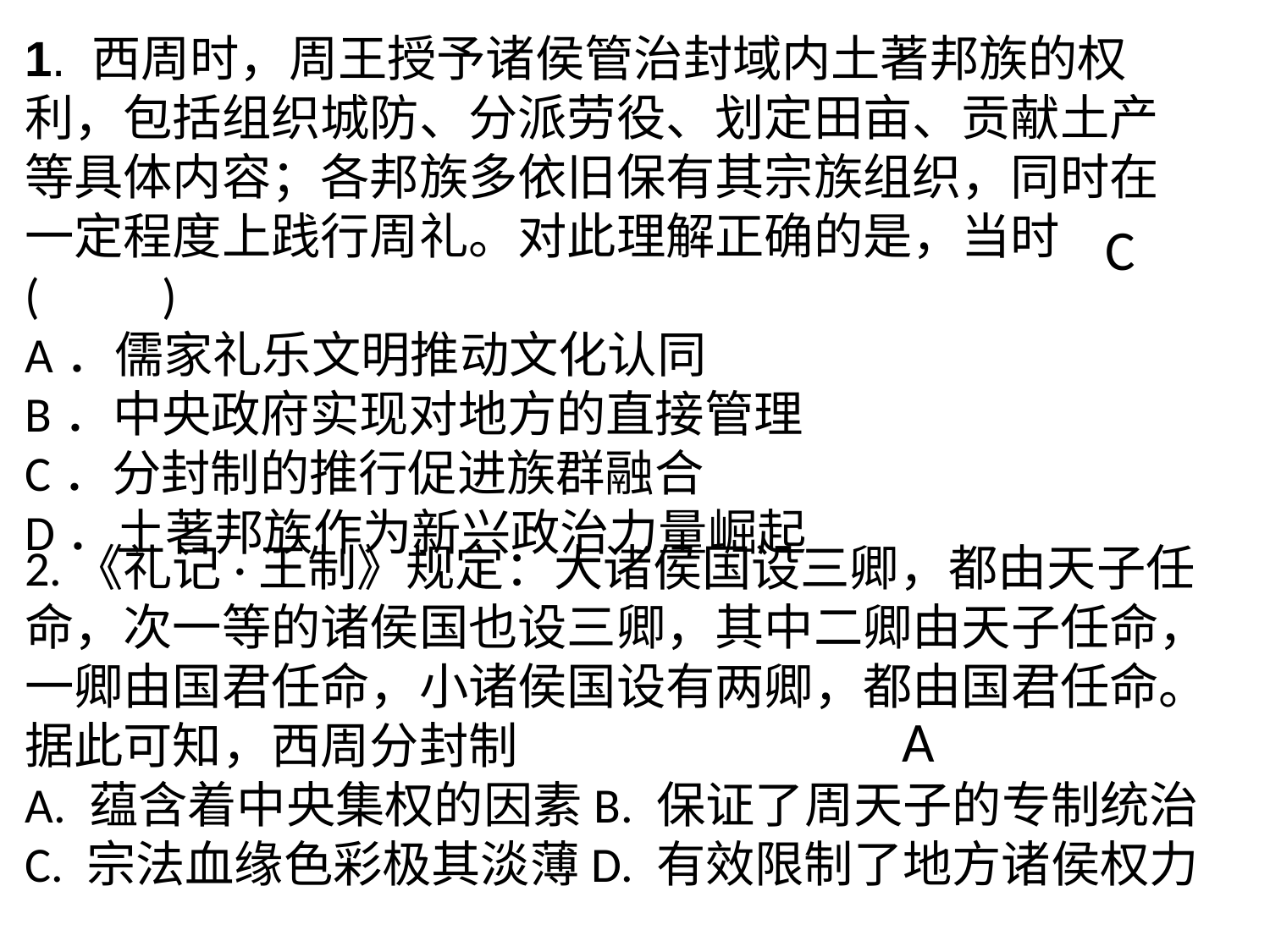

1. 西周时，周王授予诸侯管治封域内土著邦族的权利，包括组织城防、分派劳役、划定田亩、贡献土产等具体内容；各邦族多依旧保有其宗族组织，同时在一定程度上践行周礼。对此理解正确的是，当时        (　　)A．儒家礼乐文明推动文化认同B．中央政府实现对地方的直接管理C．分封制的推行促进族群融合D．土著邦族作为新兴政治力量崛起
C
2.《礼记·王制》规定：大诸侯国设三卿，都由天子任命，次一等的诸侯国也设三卿，其中二卿由天子任命，一卿由国君任命，小诸侯国设有两卿，都由国君任命。据此可知，西周分封制A. 蕴含着中央集权的因素B. 保证了周天子的专制统治C. 宗法血缘色彩极其淡薄D. 有效限制了地方诸侯权力
A